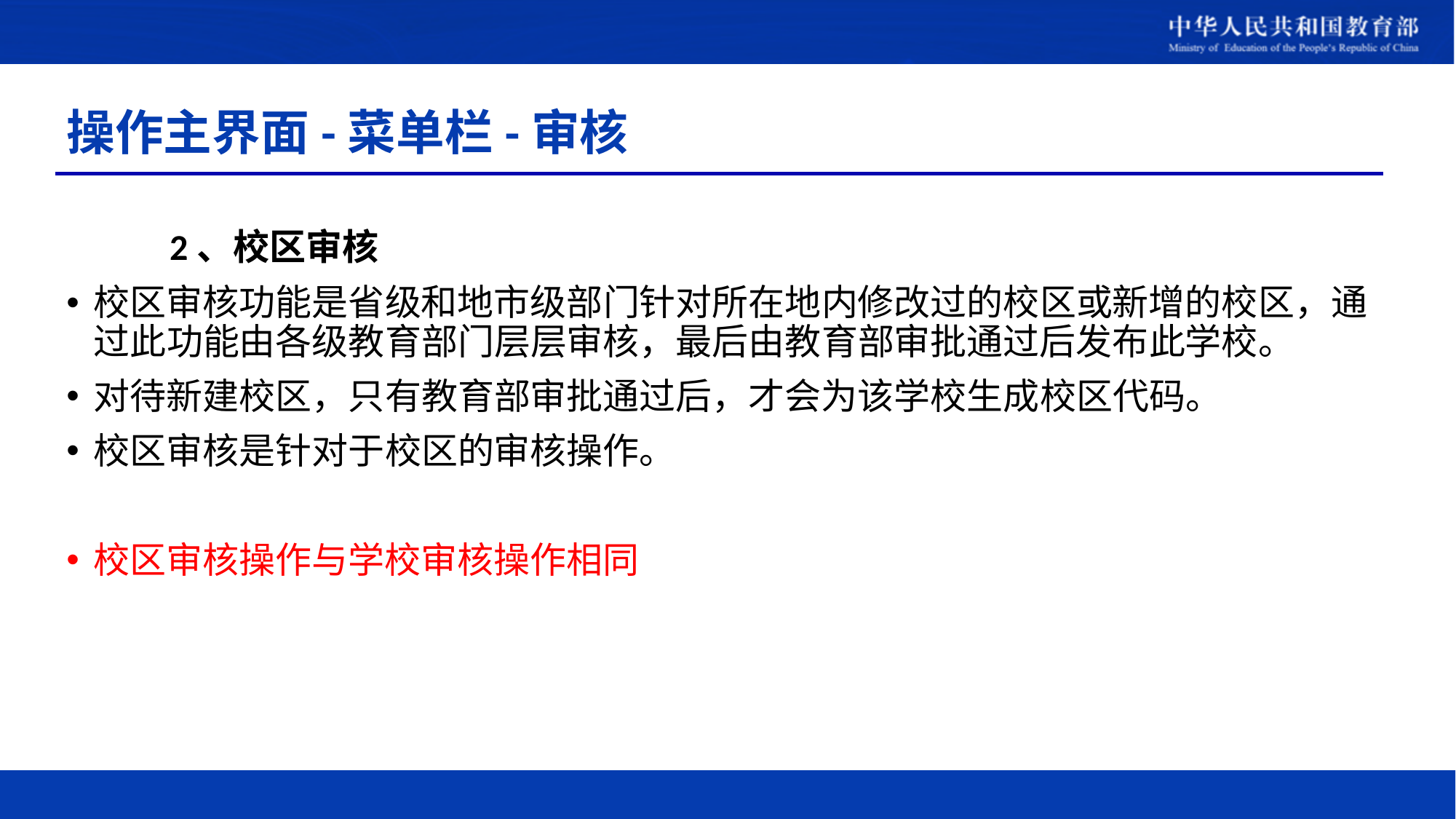

# 操作主界面-菜单栏-审核
           2、校区审核
校区审核功能是省级和地市级部门针对所在地内修改过的校区或新增的校区，通过此功能由各级教育部门层层审核，最后由教育部审批通过后发布此学校。
对待新建校区，只有教育部审批通过后，才会为该学校生成校区代码。
校区审核是针对于校区的审核操作。

校区审核操作与学校审核操作相同
73